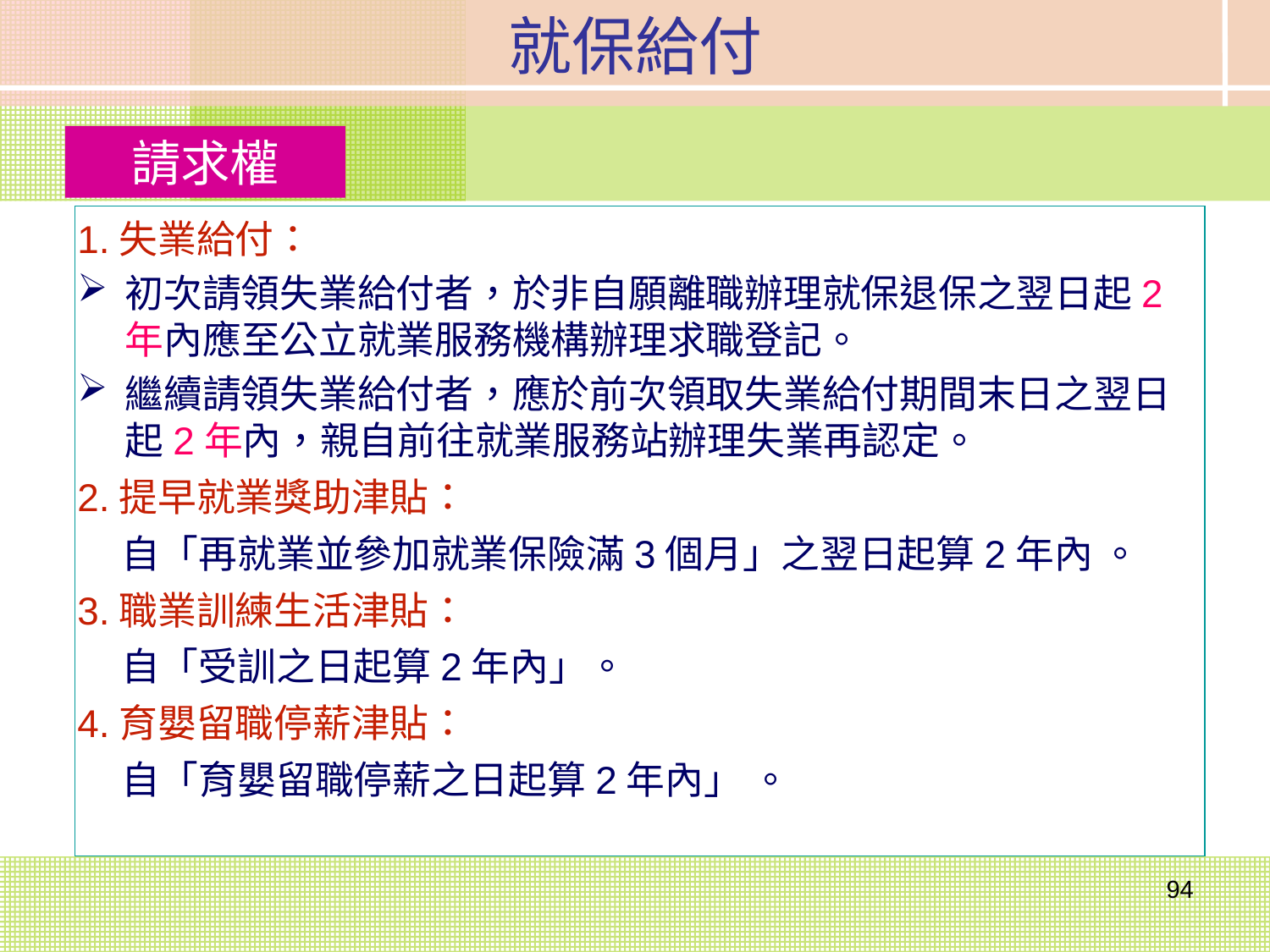

就保給付

請求權
1.失業給付：
初次請領失業給付者，於非自願離職辦理就保退保之翌日起2年內應至公立就業服務機構辦理求職登記。
繼續請領失業給付者，應於前次領取失業給付期間末日之翌日起2年內，親自前往就業服務站辦理失業再認定。
2.提早就業獎助津貼：
    自「再就業並參加就業保險滿3個月」之翌日起算2年內 。
3.職業訓練生活津貼：
    自「受訓之日起算2年內」。
4.育嬰留職停薪津貼：
    自「育嬰留職停薪之日起算2年內」 。

94